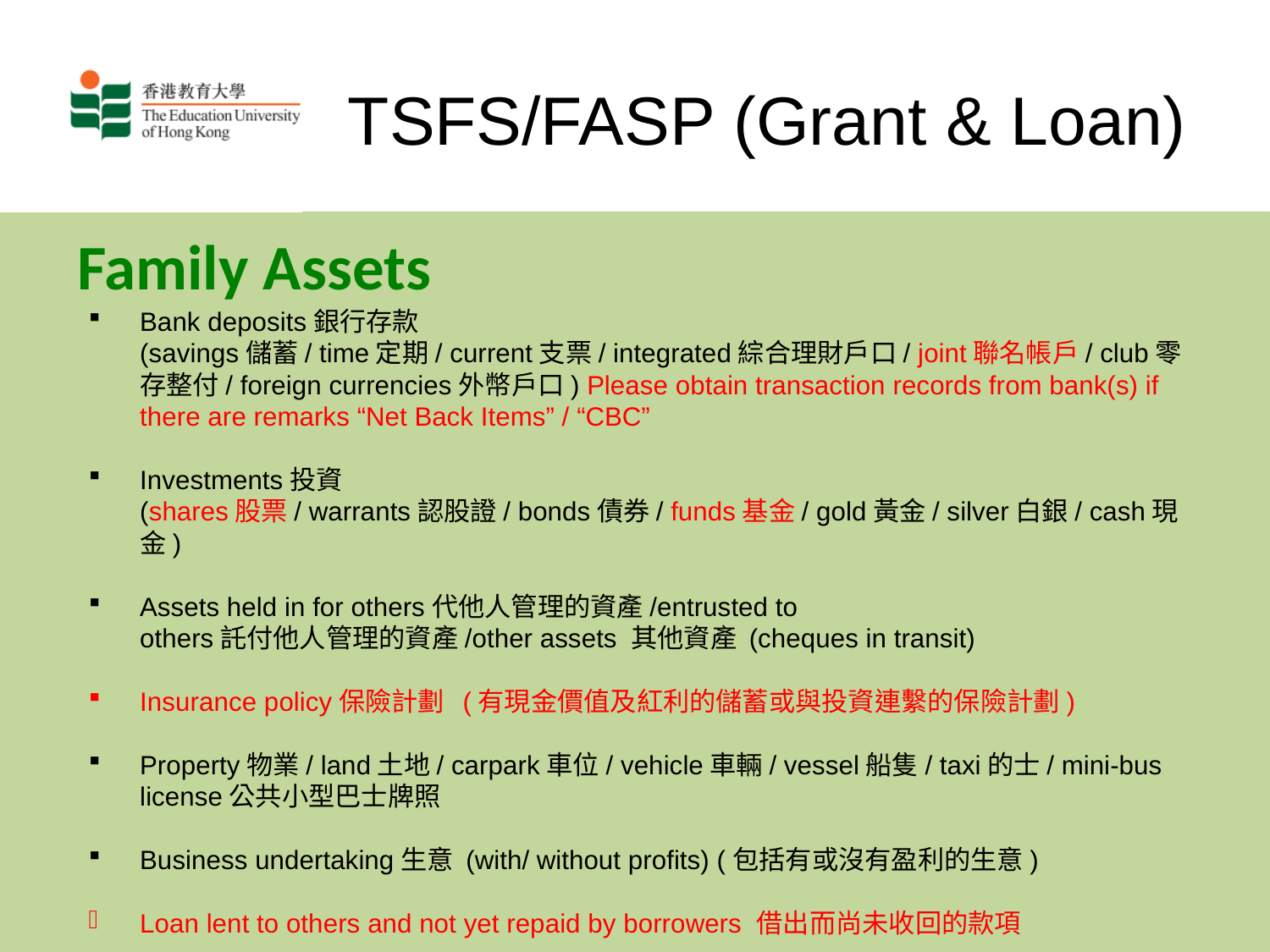

# TSFS/FASP (Grant & Loan)
Family Assets
Bank deposits銀行存款
(savings儲蓄/ time定期/ current支票/ integrated綜合理財戶口/ joint聯名帳戶/ club零存整付/ foreign currencies外幣戶口) Please obtain transaction records from bank(s) if there are remarks “Net Back Items” / “CBC”

Investments投資
(shares股票/ warrants認股證/ bonds債券/ funds基金/ gold黃金/ silver白銀/ cash現金)

Assets held in for others代他人管理的資產/entrusted to others託付他人管理的資產/other assets 其他資產 (cheques in transit)

Insurance policy保險計劃  (有現金價值及紅利的儲蓄或與投資連繫的保險計劃)

Property物業/ land土地/ carpark車位/ vehicle車輛/ vessel船隻/ taxi的士/ mini-bus license公共小型巴士牌照

Business undertaking生意 (with/ without profits) (包括有或沒有盈利的生意)

Loan lent to others and not yet repaid by borrowers 借出而尚未收回的款項